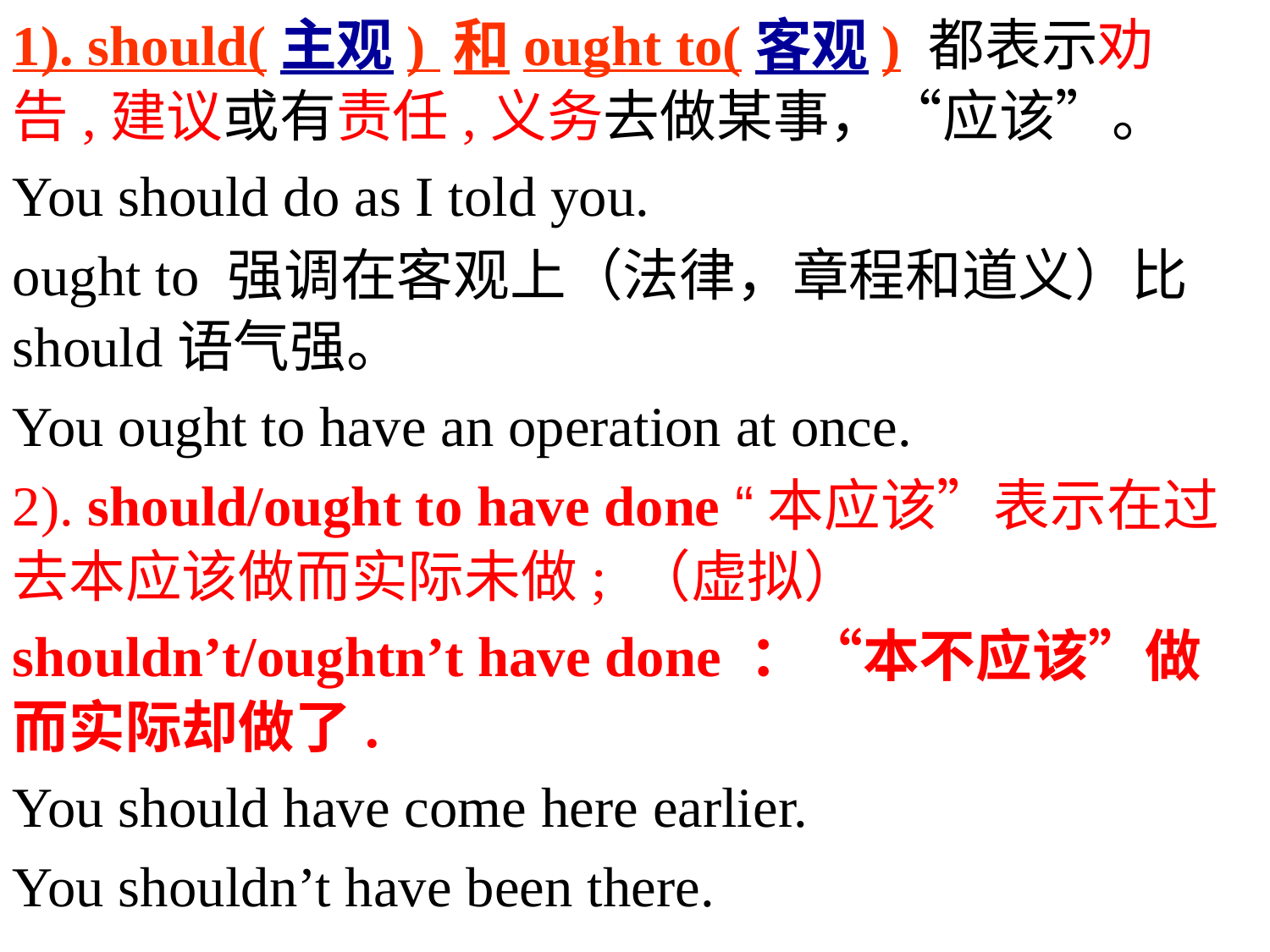

1). should(主观) 和ought to(客观) 都表示劝告,建议或有责任,义务去做某事，“应该”。
You should do as I told you.
ought to 强调在客观上（法律，章程和道义）比should语气强。
You ought to have an operation at once.
2). should/ought to have done “本应该”表示在过去本应该做而实际未做; （虚拟）
shouldn’t/oughtn’t have done ：“本不应该”做而实际却做了.
You should have come here earlier.
You shouldn’t have been there.